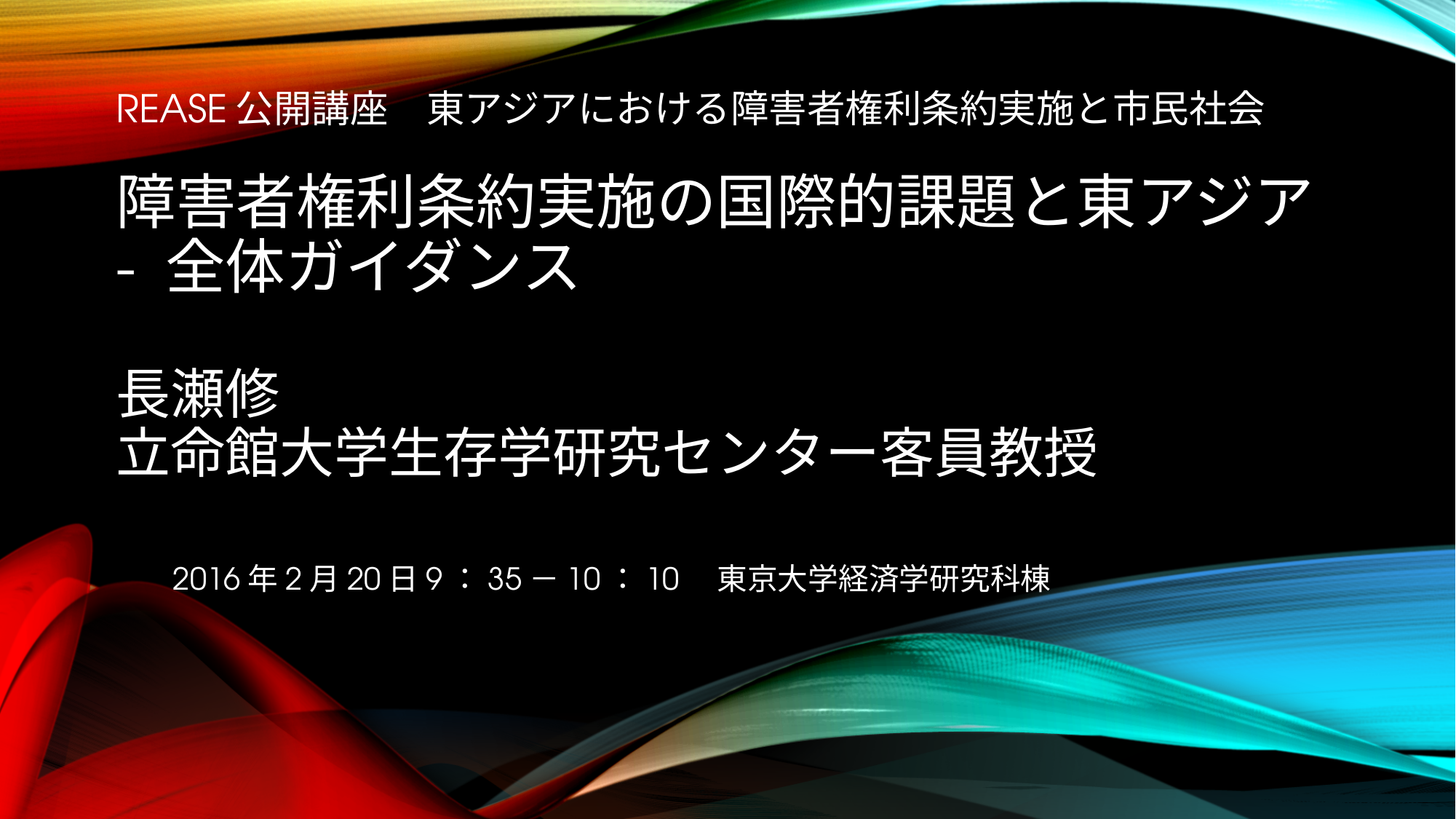

# REASE公開講座　東アジアにおける障害者権利条約実施と市民社会 障害者権利条約実施の国際的課題と東アジア - 全体ガイダンス 長瀬修 立命館大学生存学研究センター客員教授
2016年2月20日9：35－10：10　東京大学経済学研究科棟